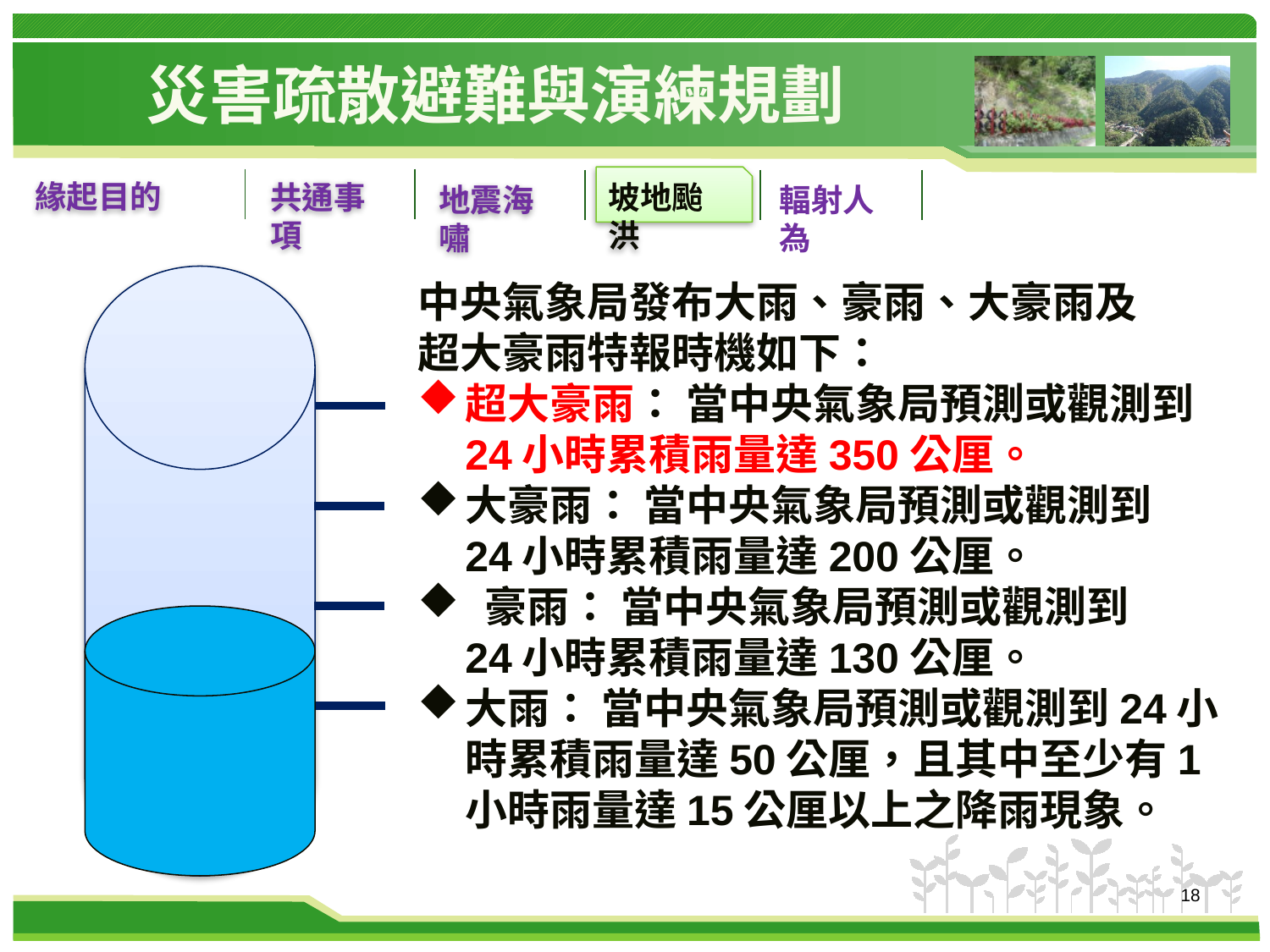

# 災害疏散避難與演練規劃
緣起目的
共通事項
坡地颱洪
地震海嘯
輻射人為

中央氣象局發布大雨、豪雨、大豪雨及
超大豪雨特報時機如下：
超大豪雨： 當中央氣象局預測或觀測到
24小時累積雨量達350公厘。
大豪雨： 當中央氣象局預測或觀測到
24小時累積雨量達200公厘。
 豪雨： 當中央氣象局預測或觀測到
24小時累積雨量達130公厘。
大雨： 當中央氣象局預測或觀測到24小時累積雨量達50公厘，且其中至少有1小時雨量達15公厘以上之降雨現象。

18